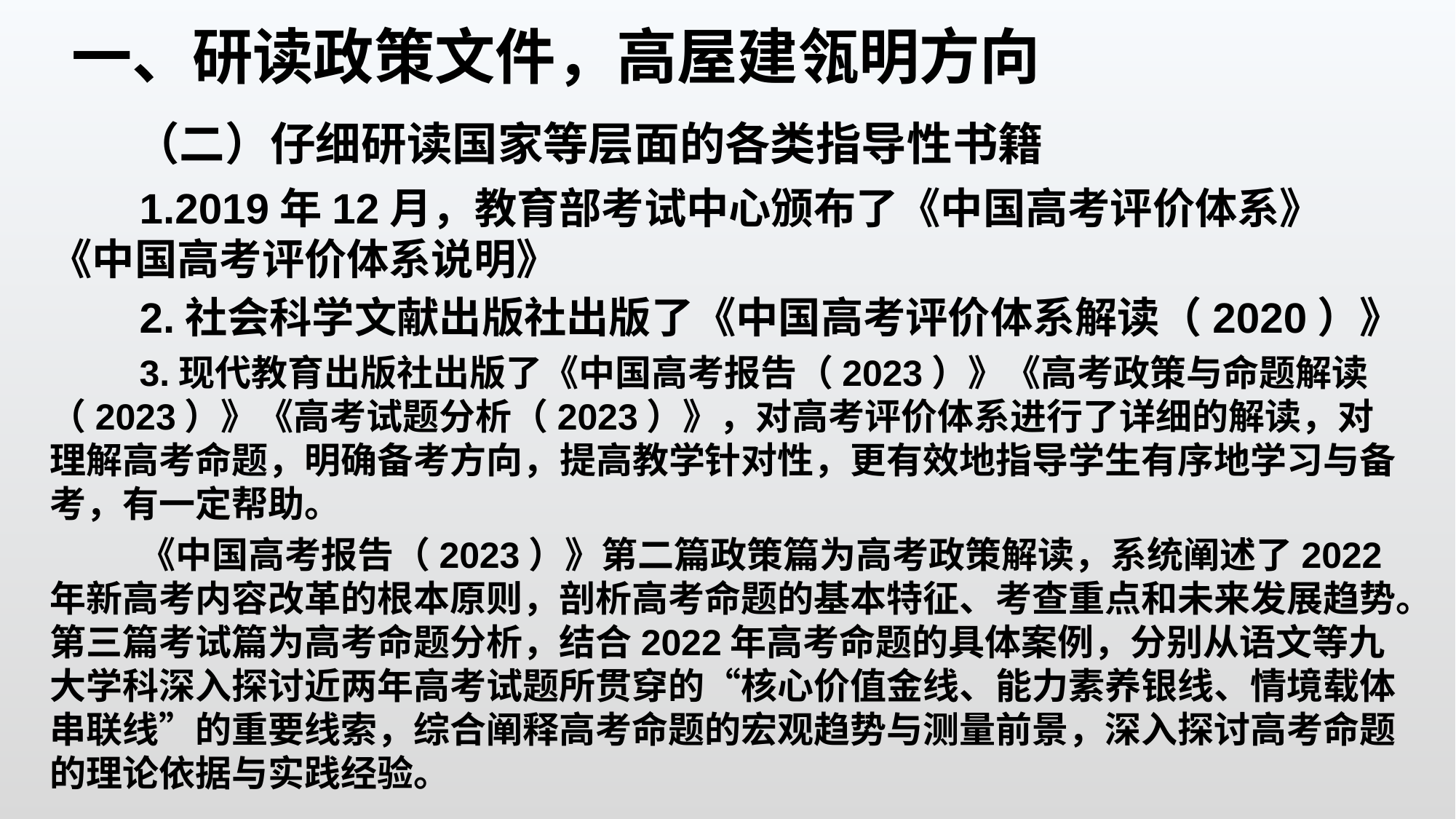

一、研读政策文件，高屋建瓴明方向
（二）仔细研读国家等层面的各类指导性书籍
1.2019年12月，教育部考试中心颁布了《中国高考评价体系》《中国高考评价体系说明》
2.社会科学文献出版社出版了《中国高考评价体系解读（2020）》
3.现代教育出版社出版了《中国高考报告（2023）》《高考政策与命题解读（2023）》《高考试题分析（2023）》，对高考评价体系进行了详细的解读，对理解高考命题，明确备考方向，提高教学针对性，更有效地指导学生有序地学习与备考，有一定帮助。
《中国高考报告（2023）》第二篇政策篇为高考政策解读，系统阐述了2022年新高考内容改革的根本原则，剖析高考命题的基本特征、考查重点和未来发展趋势。第三篇考试篇为高考命题分析，结合2022年高考命题的具体案例，分别从语文等九大学科深入探讨近两年高考试题所贯穿的“核心价值金线、能力素养银线、情境载体串联线”的重要线索，综合阐释高考命题的宏观趋势与测量前景，深入探讨高考命题的理论依据与实践经验。